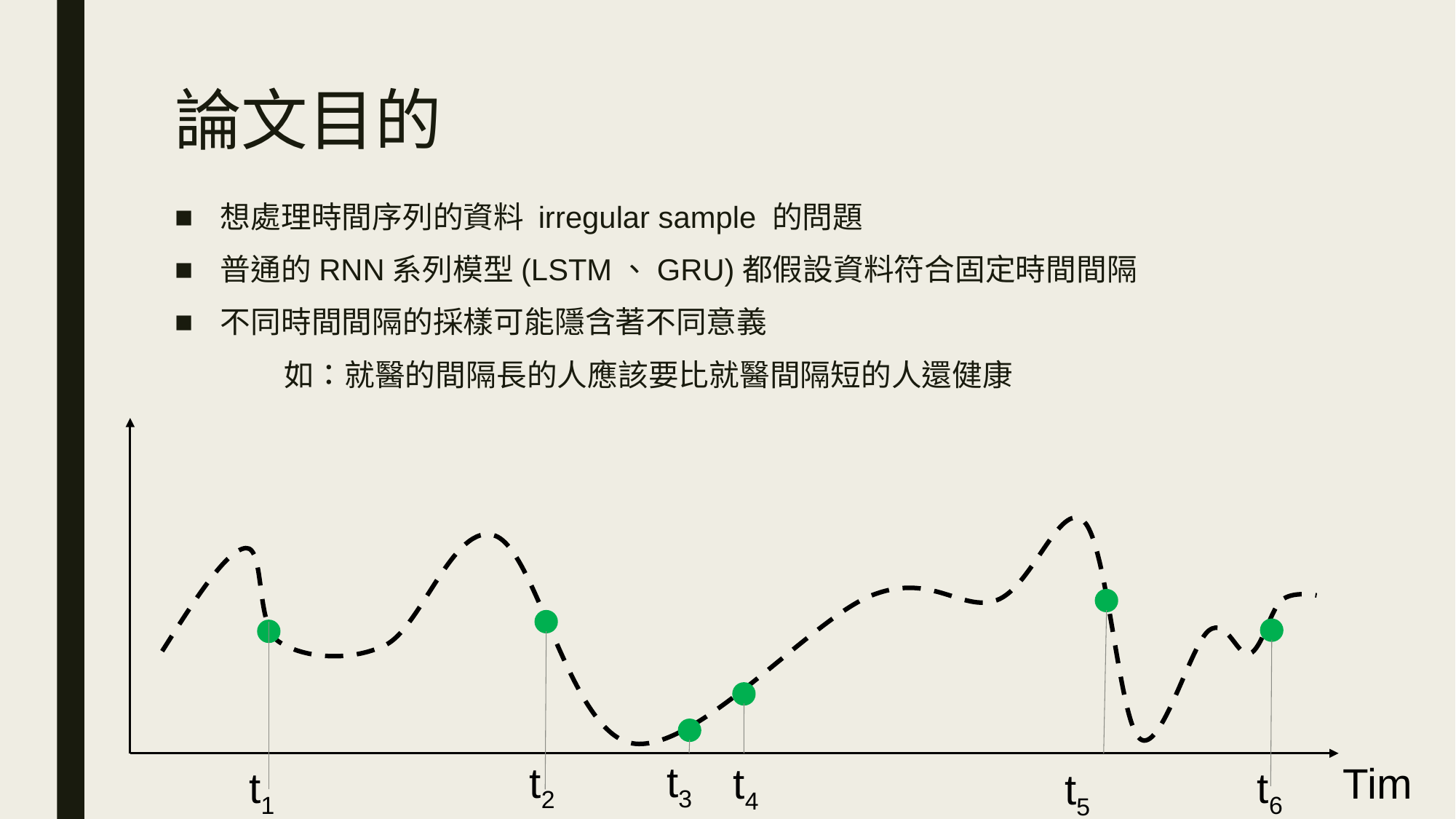

# 論文目的
想處理時間序列的資料 irregular sample 的問題
普通的RNN系列模型(LSTM、GRU)都假設資料符合固定時間間隔
不同時間間隔的採樣可能隱含著不同意義
	如：就醫的間隔長的人應該要比就醫間隔短的人還健康

t3
t2
t4
Time
t1
t6
t5